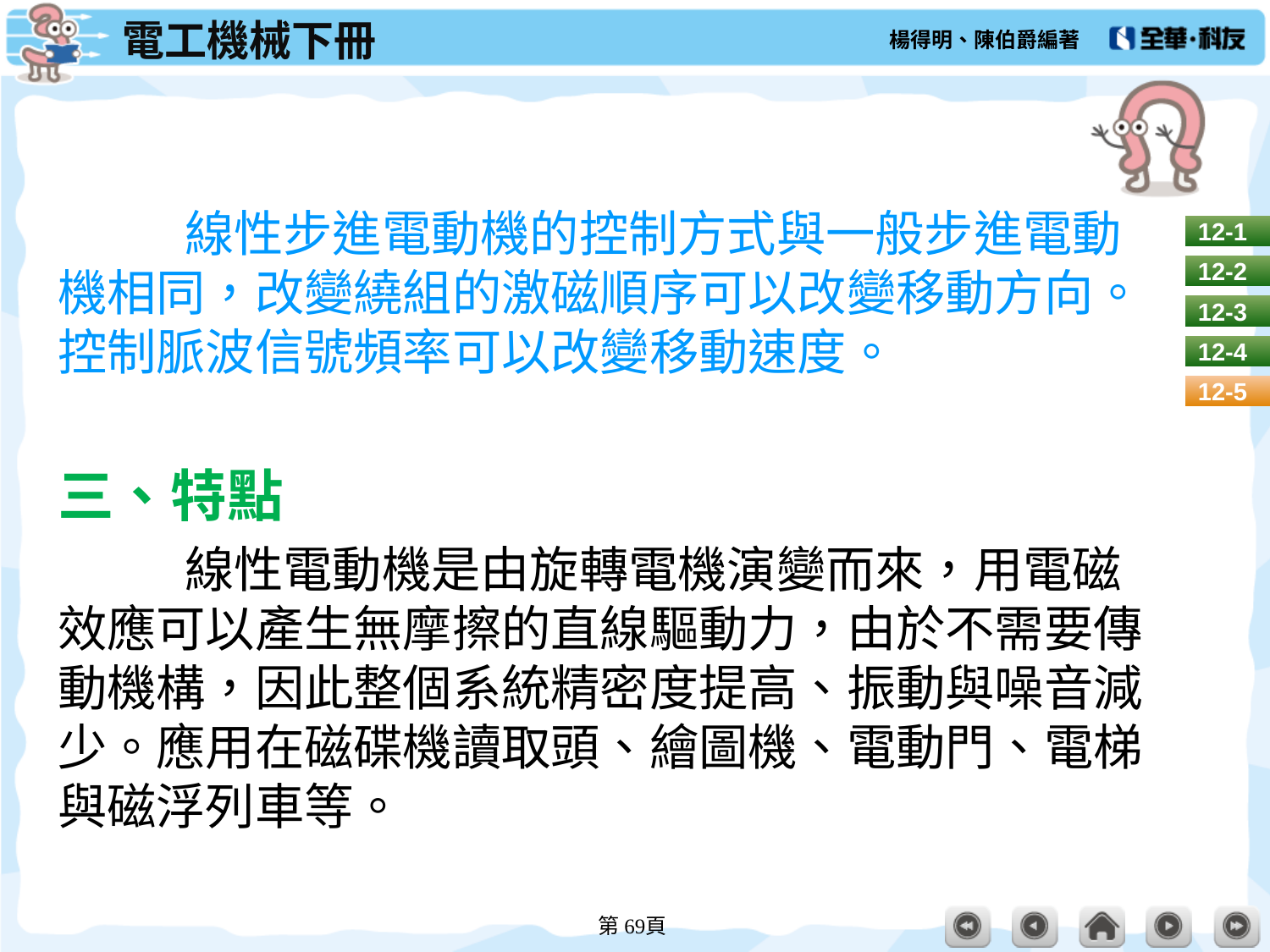

#
	線性步進電動機的控制方式與一般步進電動機相同，改變繞組的激磁順序可以改變移動方向。控制脈波信號頻率可以改變移動速度。

三、特點
	線性電動機是由旋轉電機演變而來，用電磁效應可以產生無摩擦的直線驅動力，由於不需要傳動機構，因此整個系統精密度提高、振動與噪音減少。應用在磁碟機讀取頭、繪圖機、電動門、電梯與磁浮列車等。